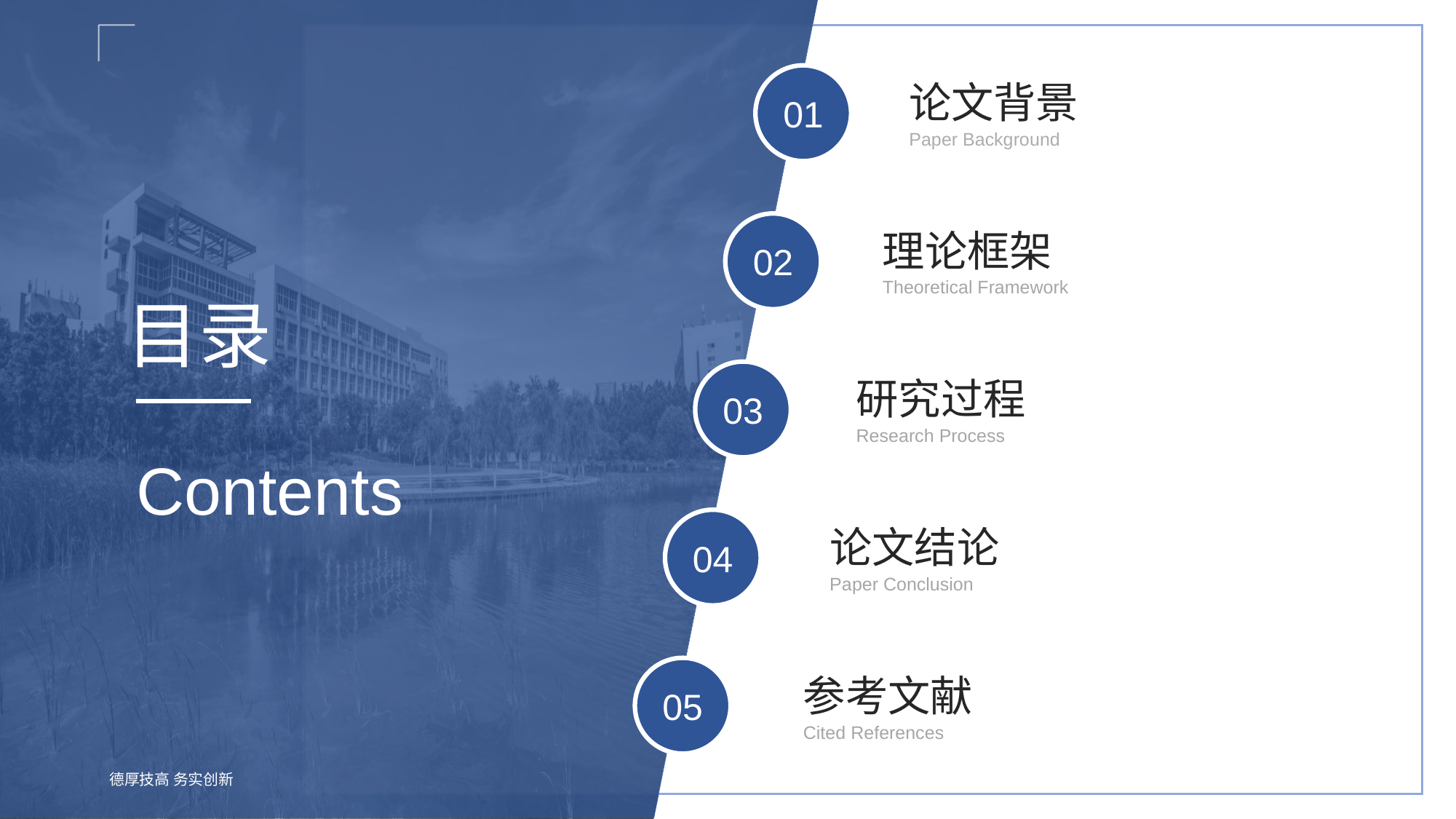

01
论文背景
Paper Background
02
理论框架
Theoretical Framework
目录
03
研究过程
Research Process
Contents
04
论文结论
Paper Conclusion
05
参考文献
Cited References
德厚技高 务实创新